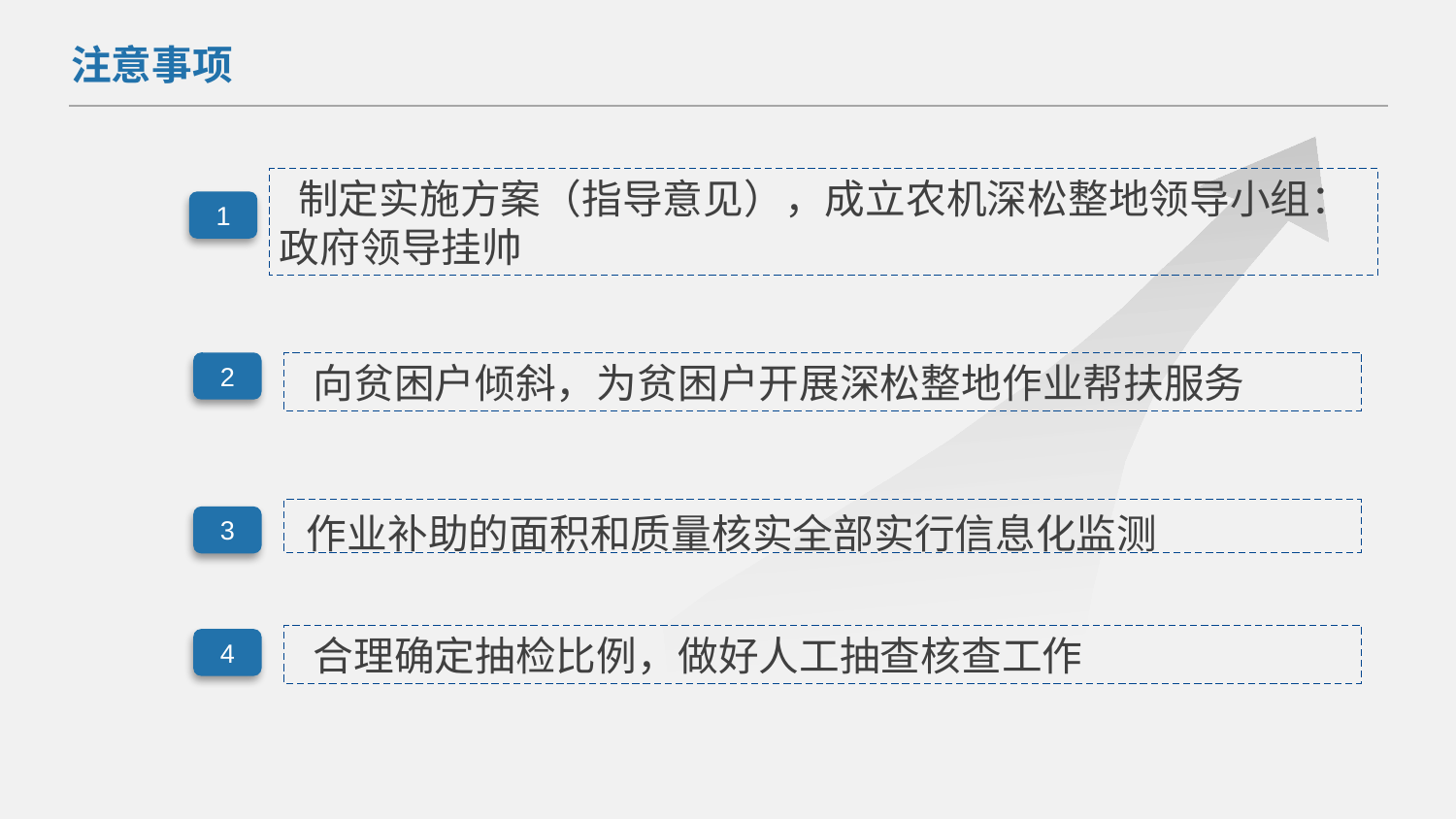

注意事项

 制定实施方案（指导意见），成立农机深松整地领导小组：政府领导挂帅
1
 向贫困户倾斜，为贫困户开展深松整地作业帮扶服务
2

作业补助的面积和质量核实全部实行信息化监测
3
 合理确定抽检比例，做好人工抽查核查工作
4